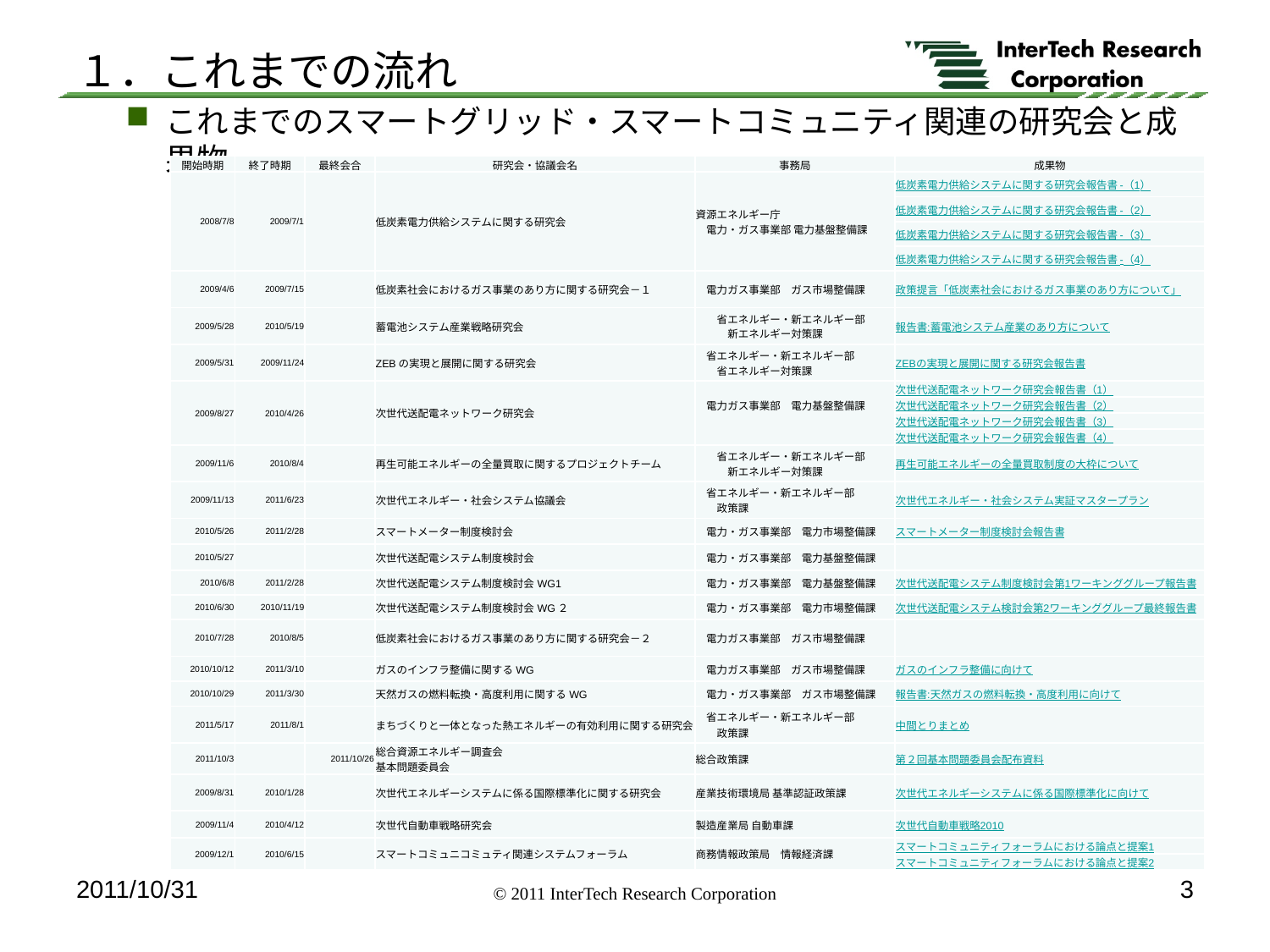

# １．これまでの流れ
これまでのスマートグリッド・スマートコミュニティ関連の研究会と成果物
| 開始時期 | 終了時期 | 最終会合 | 研究会・協議会名 | 事務局 | 成果物 |
| --- | --- | --- | --- | --- | --- |
| 2008/7/8 | 2009/7/1 |  | 低炭素電力供給システムに関する研究会 | 資源エネルギー庁 　電力・ガス事業部 電力基盤整備課 | 低炭素電力供給システムに関する研究会報告書 -（1） |
|  |  |  |  |  | 低炭素電力供給システムに関する研究会報告書 -（2） |
|  |  |  |  |  | 低炭素電力供給システムに関する研究会報告書 -（3） |
|  |  |  |  |  | 低炭素電力供給システムに関する研究会報告書 -（4） |
| 2009/4/6 | 2009/7/15 |  | 低炭素社会におけるガス事業のあり方に関する研究会－１ | 電力ガス事業部　ガス市場整備課 | 政策提言「低炭素社会におけるガス事業のあり方について」 |
| 2009/5/28 | 2010/5/19 |  | 蓄電池システム産業戦略研究会 | 省エネルギー・新エネルギー部 　　　新エネルギー対策課 | 報告書:蓄電池システム産業のあり方について |
| 2009/5/31 | 2009/11/24 |  | ZEBの実現と展開に関する研究会 | 省エネルギー・新エネルギー部 　　省エネルギー対策課 | ZEBの実現と展開に関する研究会報告書 |
| 2009/8/27 | 2010/4/26 |  | 次世代送配電ネットワーク研究会 | 電力ガス事業部　電力基盤整備課 | 次世代送配電ネットワーク研究会報告書（1） |
|  |  |  |  |  | 次世代送配電ネットワーク研究会報告書（2） |
|  |  |  |  |  | 次世代送配電ネットワーク研究会報告書（3） |
|  |  |  |  |  | 次世代送配電ネットワーク研究会報告書（4） |
| 2009/11/6 | 2010/8/4 |  | 再生可能エネルギーの全量買取に関するプロジェクトチーム | 省エネルギー・新エネルギー部 　　　新エネルギー対策課 | 再生可能エネルギーの全量買取制度の大枠について |
| 2009/11/13 | 2011/6/23 |  | 次世代エネルギー・社会システム協議会 | 省エネルギー・新エネルギー部 　　政策課 | 次世代エネルギー・社会システム実証マスタープラン |
| 2010/5/26 | 2011/2/28 |  | スマートメーター制度検討会 | 電力・ガス事業部　電力市場整備課 | スマートメーター制度検討会報告書 |
| 2010/5/27 |  |  | 次世代送配電システム制度検討会 | 電力・ガス事業部　電力基盤整備課 |  |
| 2010/6/8 | 2011/2/28 |  | 次世代送配電システム制度検討会WG1 | 電力・ガス事業部　電力基盤整備課 | 次世代送配電システム制度検討会第1ワーキンググループ報告書 |
| 2010/6/30 | 2010/11/19 |  | 次世代送配電システム制度検討会WG２ | 電力・ガス事業部　電力市場整備課 | 次世代送配電システム検討会第2ワーキンググループ最終報告書 |
| 2010/7/28 | 2010/8/5 |  | 低炭素社会におけるガス事業のあり方に関する研究会－２ | 電力ガス事業部　ガス市場整備課 |  |
| 2010/10/12 | 2011/3/10 |  | ガスのインフラ整備に関するWG | 電力ガス事業部　ガス市場整備課 | ガスのインフラ整備に向けて |
| 2010/10/29 | 2011/3/30 |  | 天然ガスの燃料転換・高度利用に関するWG | 電力・ガス事業部　ガス市場整備課 | 報告書:天然ガスの燃料転換・高度利用に向けて |
| 2011/5/17 | 2011/8/1 |  | まちづくりと一体となった熱エネルギーの有効利用に関する研究会 | 省エネルギー・新エネルギー部 　　政策課 | 中間とりまとめ |
| 2011/10/3 |  | 2011/10/26 | 総合資源エネルギー調査会 基本問題委員会 | 総合政策課 | 第２回基本問題委員会配布資料 |
| 2009/8/31 | 2010/1/28 |  | 次世代エネルギーシステムに係る国際標準化に関する研究会 | 産業技術環境局 基準認証政策課 | 次世代エネルギーシステムに係る国際標準化に向けて |
| 2009/11/4 | 2010/4/12 |  | 次世代自動車戦略研究会 | 製造産業局 自動車課 | 次世代自動車戦略2010 |
| 2009/12/1 | 2010/6/15 |  | スマートコミュニコミュティ関連システムフォーラム | 商務情報政策局　情報経済課 | スマートコミュニティフォーラムにおける論点と提案1 |
|  |  |  |  |  | スマートコミュニティフォーラムにおける論点と提案2 |
2011/10/31
3
© 2011 InterTech Research Corporation